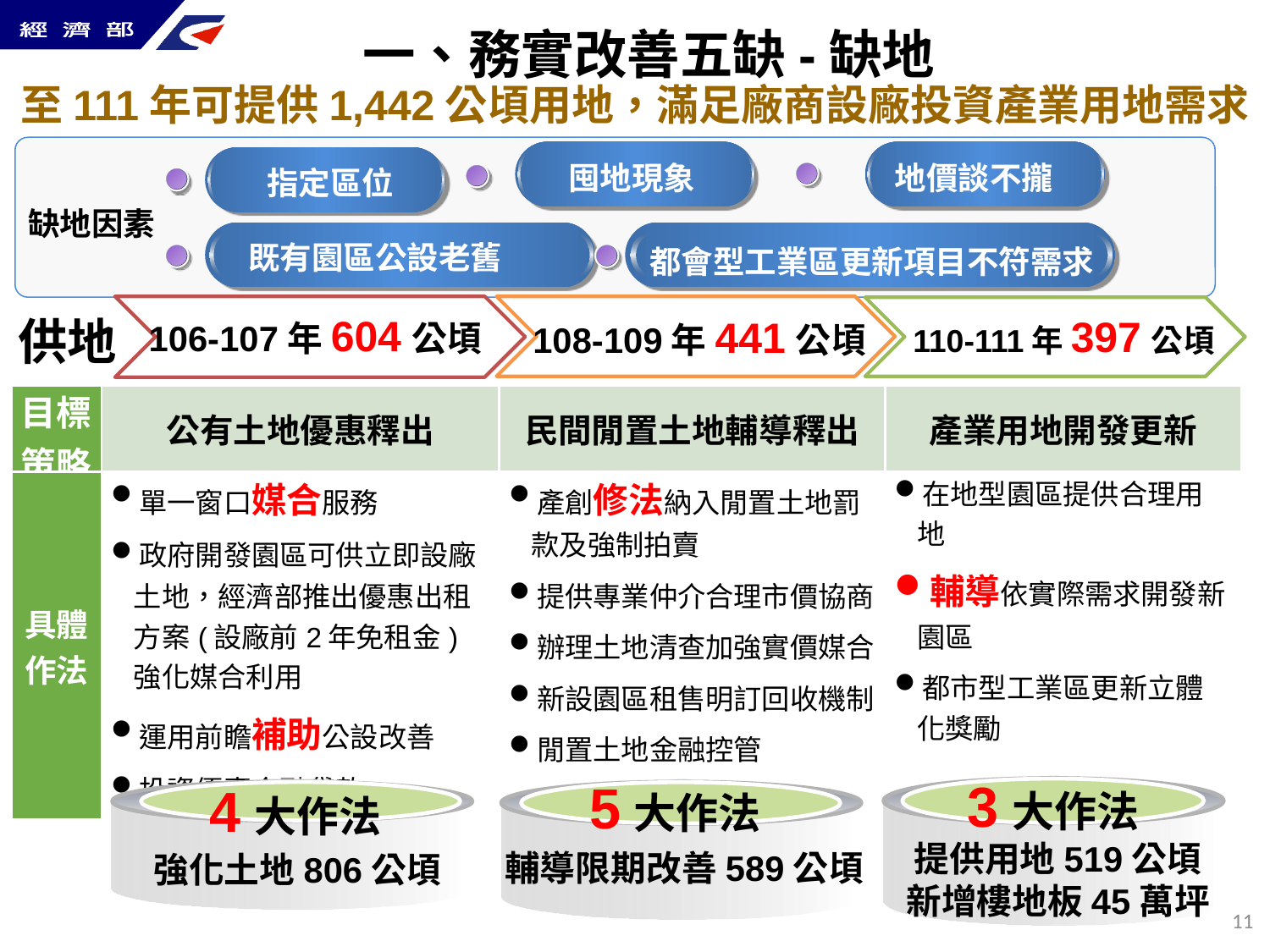

一、務實改善五缺-缺地
至111年可提供1,442公頃用地，滿足廠商設廠投資產業用地需求

地價談不攏
囤地現象
指定區位

缺地因素

既有園區公設老舊
都會型工業區更新項目不符需求

106-107年604公頃
110-111年397公頃
供地
108-109年441公頃
| 目標 策略 | 公有土地優惠釋出 | 民間閒置土地輔導釋出 | 產業用地開發更新 |
| --- | --- | --- | --- |
| 具體 作法 | 單一窗口媒合服務 政府開發園區可供立即設廠土地，經濟部推出優惠出租方案(設廠前2年免租金)強化媒合利用 運用前瞻補助公設改善 投資優惠金融貸款 | 產創修法納入閒置土地罰款及強制拍賣 提供專業仲介合理市價協商 辦理土地清查加強實價媒合 新設園區租售明訂回收機制 閒置土地金融控管 | 在地型園區提供合理用地 輔導依實際需求開發新園區 都市型工業區更新立體化獎勵 |
3大作法
5大作法
4大作法

提供用地519公頃
新增樓地板45萬坪
輔導限期改善589公頃
強化土地806公頃
11